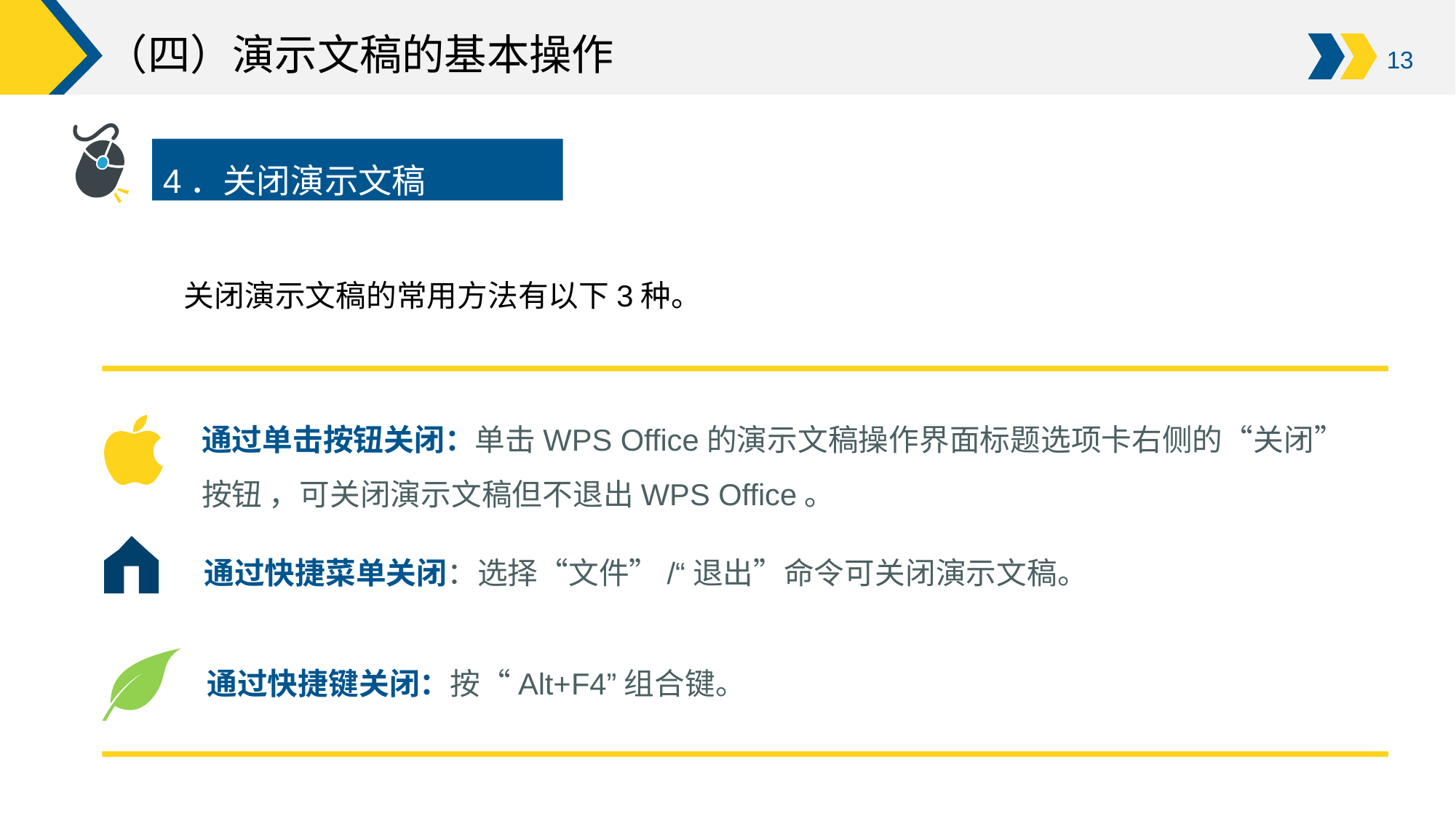

# （四）演示文稿的基本操作

4．关闭演示文稿
关闭演示文稿的常用方法有以下3种。

通过单击按钮关闭：单击WPS Office的演示文稿操作界面标题选项卡右侧的“关闭”按钮 ，可关闭演示文稿但不退出WPS Office。

通过快捷菜单关闭：选择“文件”/“退出”命令可关闭演示文稿。

通过快捷键关闭：按“Alt+F4”组合键。